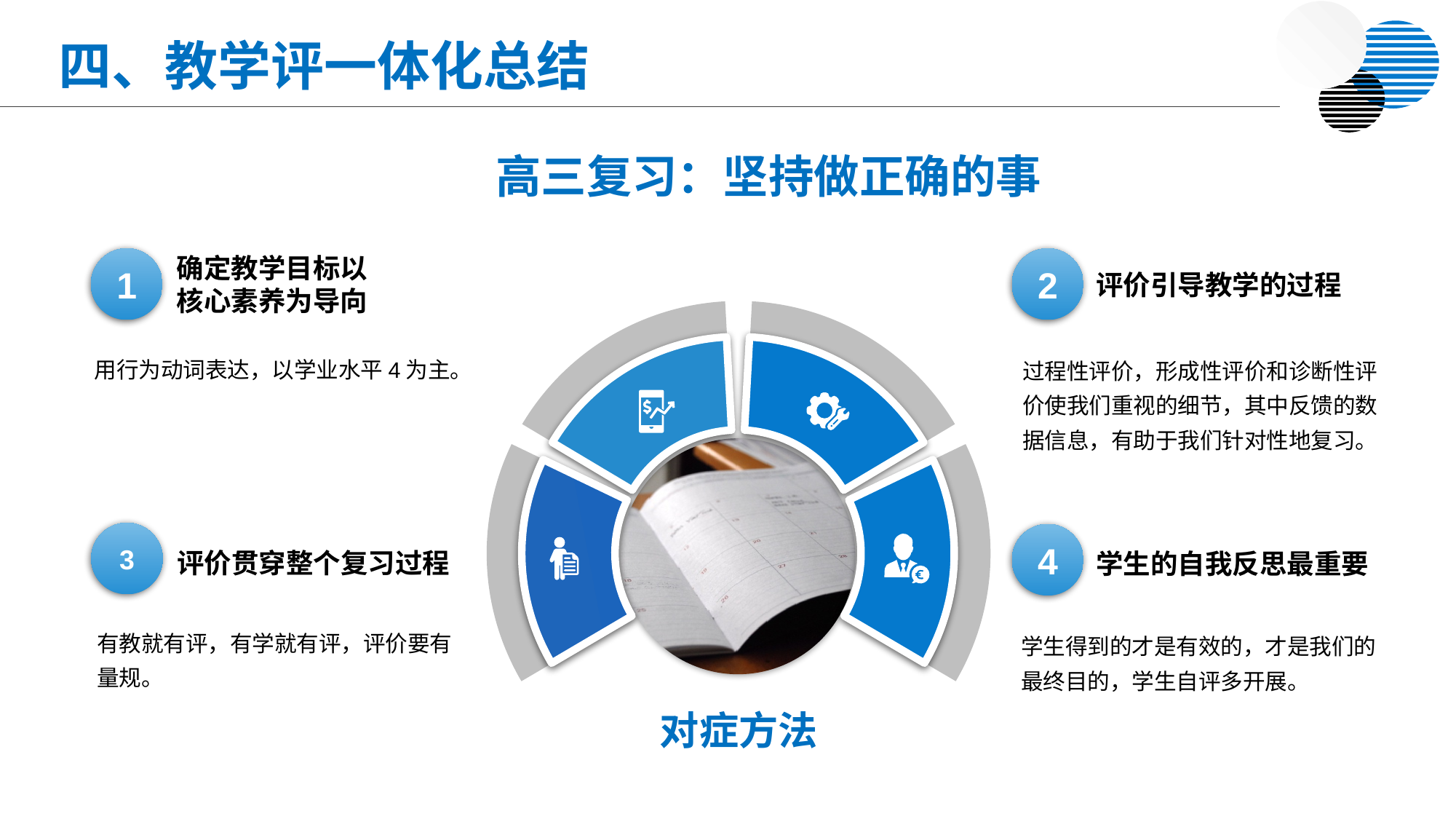

四、教学评一体化总结
高三复习：坚持做正确的事

1
确定教学目标以核心素养为导向
用行为动词表达，以学业水平4为主。
2
评价引导教学的过程

过程性评价，形成性评价和诊断性评价使我们重视的细节，其中反馈的数据信息，有助于我们针对性地复习。

3
评价贯穿整个复习过程

有教就有评，有学就有评，评价要有量规。
4
学生的自我反思最重要

学生得到的才是有效的，才是我们的最终目的，学生自评多开展。
对症方法